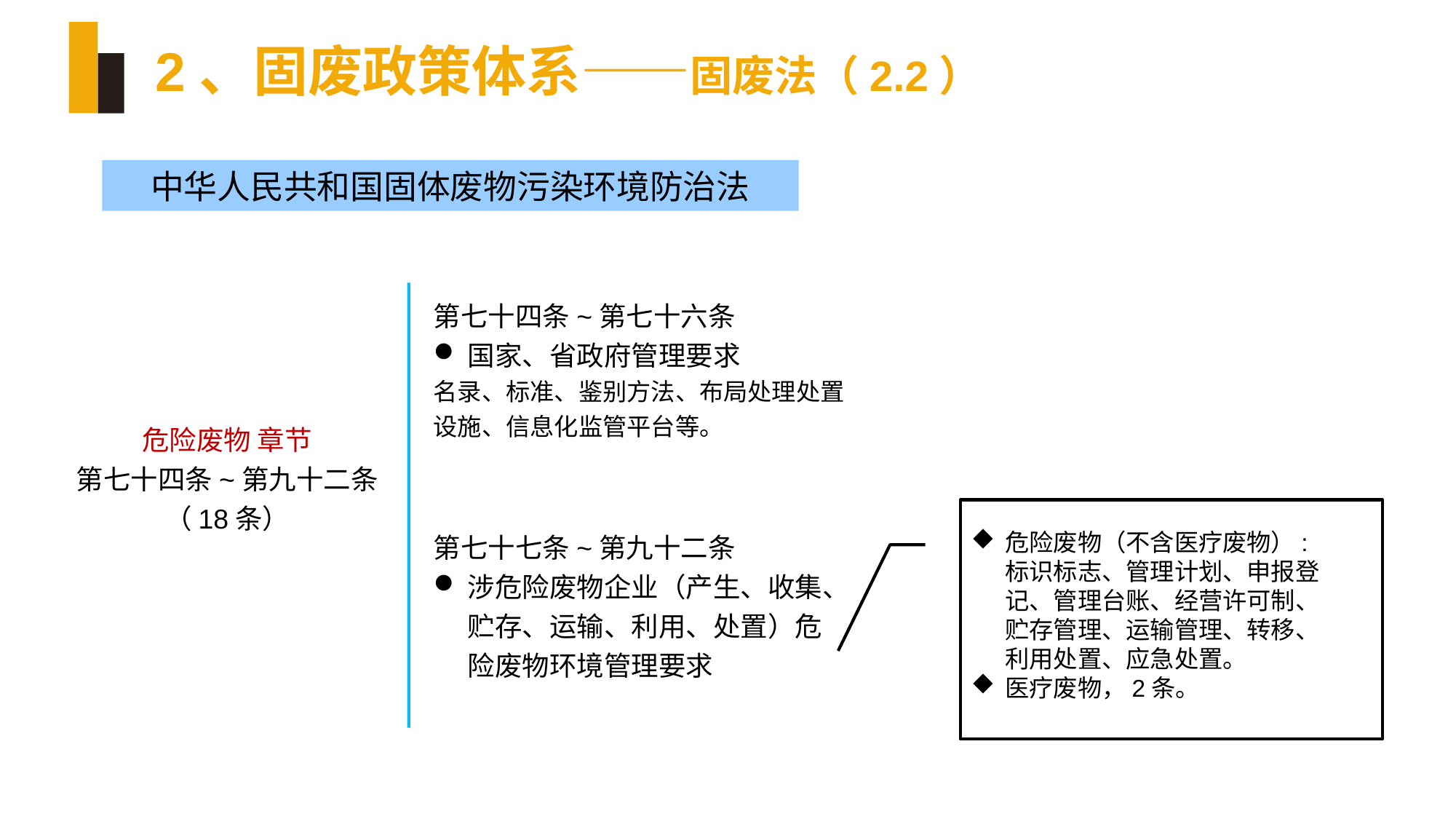

# 2、固废政策体系——固废法（2.2）
中华人民共和国固体废物污染环境防治法
第七十四条~第七十六条
国家、省政府管理要求
名录、标准、鉴别方法、布局处理处置设施、信息化监管平台等。

危险废物 章节
第七十四条~第九十二条
（18条）

危险废物（不含医疗废物）:标识标志、管理计划、申报登记、管理台账、经营许可制、贮存管理、运输管理、转移、利用处置、应急处置。
医疗废物，2条。
第七十七条~第九十二条
涉危险废物企业（产生、收集、贮存、运输、利用、处置）危险废物环境管理要求

9